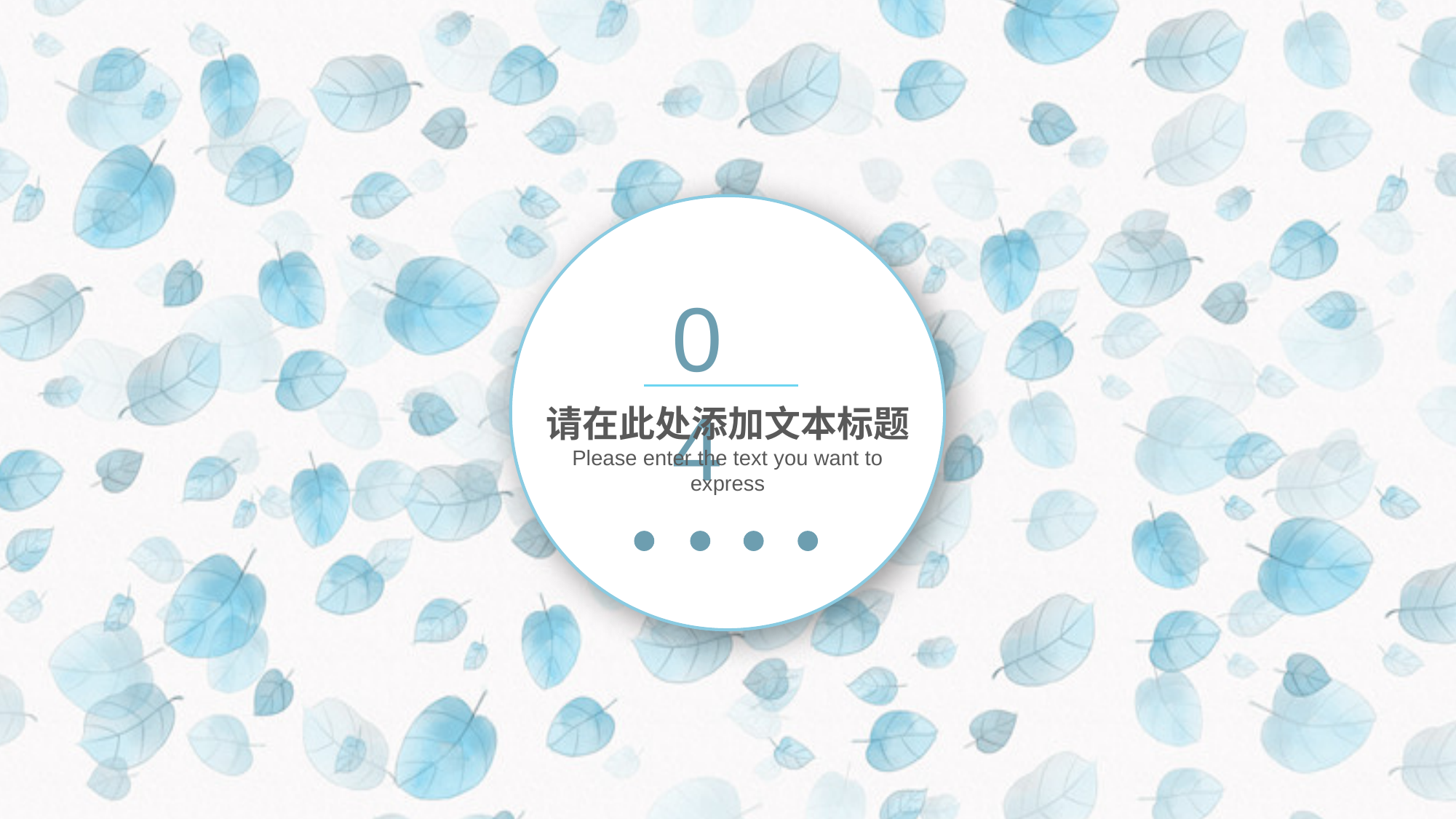

04
请在此处添加文本标题
Please enter the text you want to express